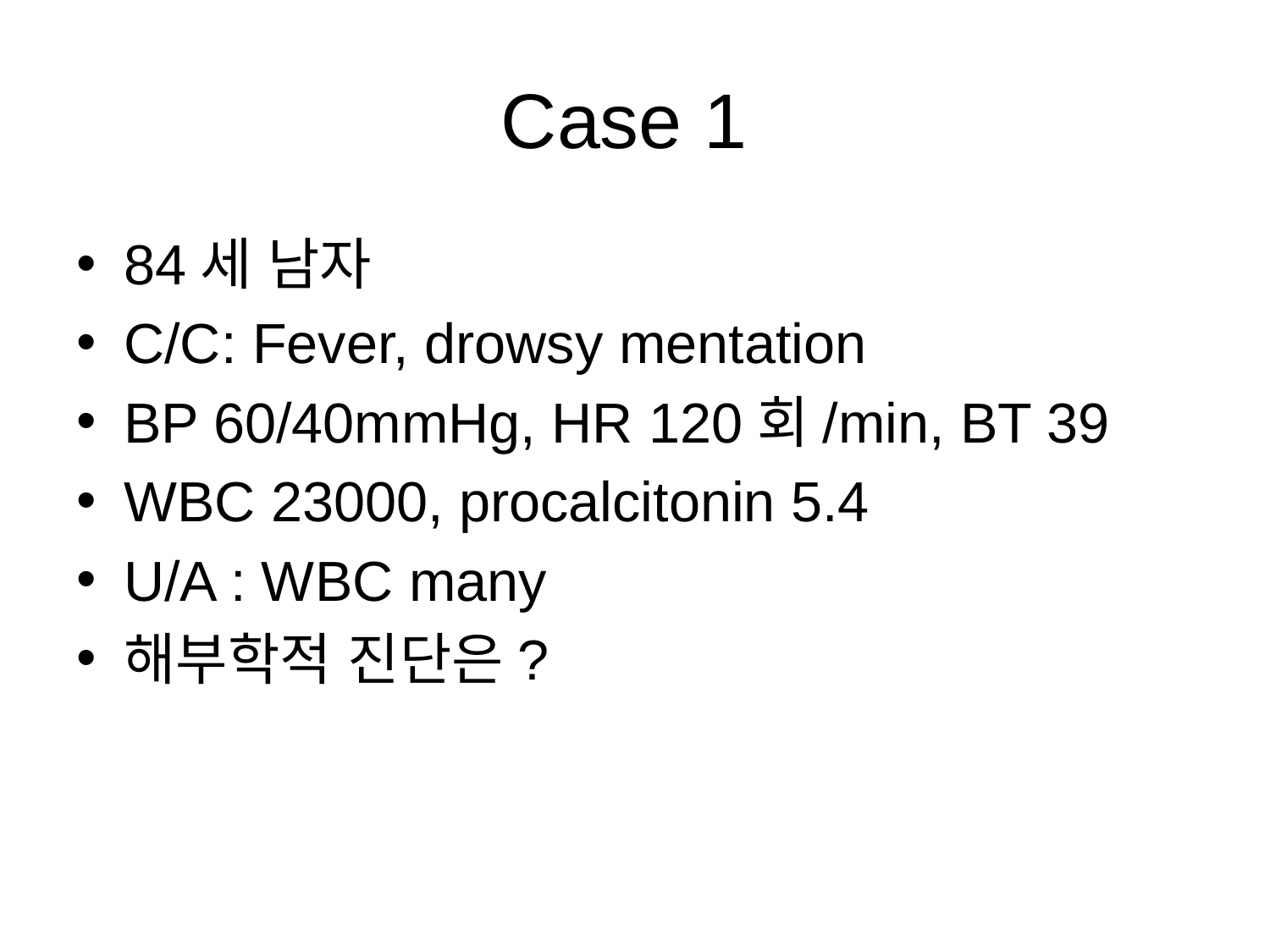

# Case 1
84세 남자
C/C: Fever, drowsy mentation
BP 60/40mmHg, HR 120회/min, BT 39
WBC 23000, procalcitonin 5.4
U/A : WBC many
해부학적 진단은?